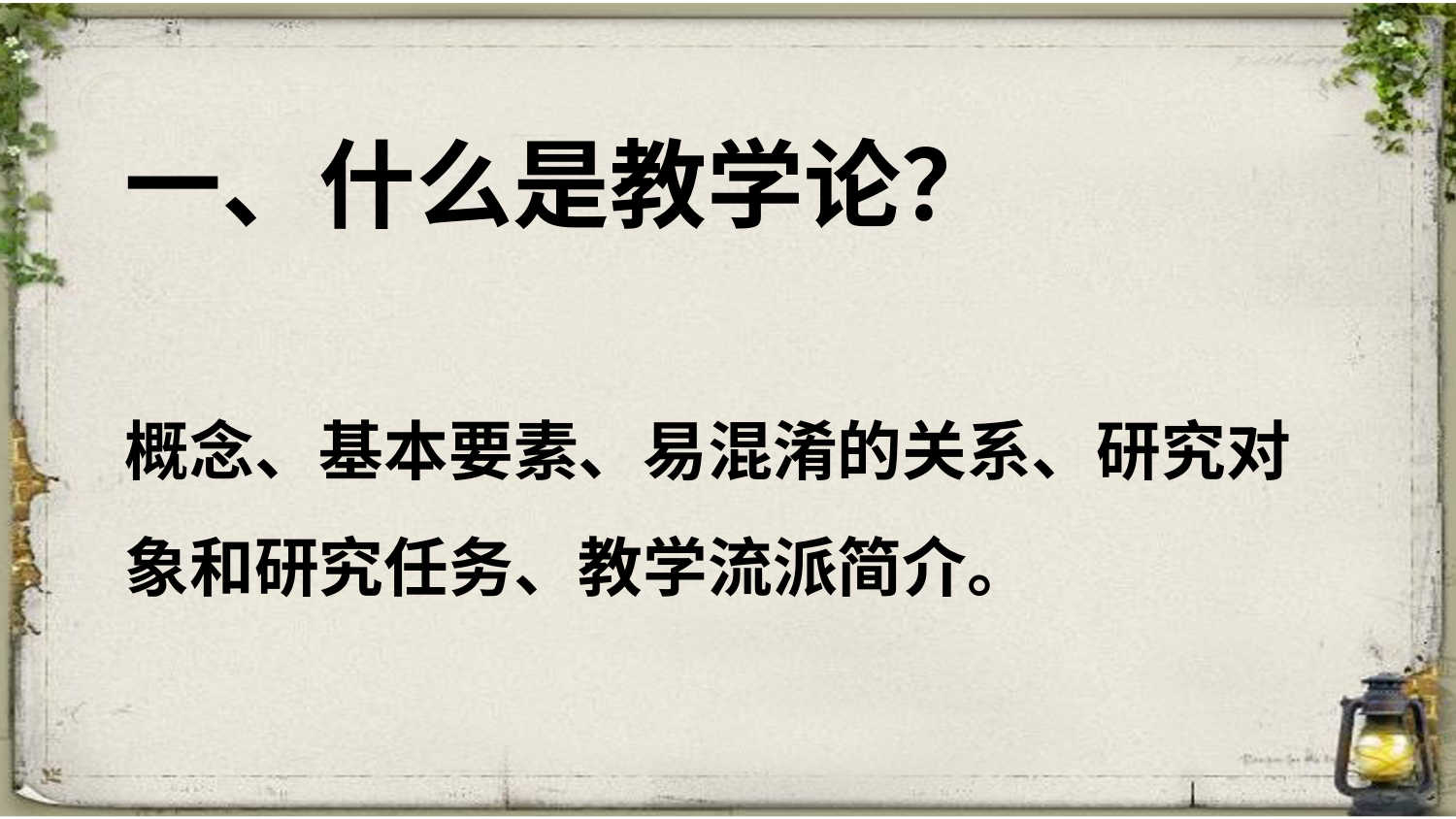

一、什么是教学论？

概念、基本要素、易混淆的关系、研究对象和研究任务、教学流派简介。